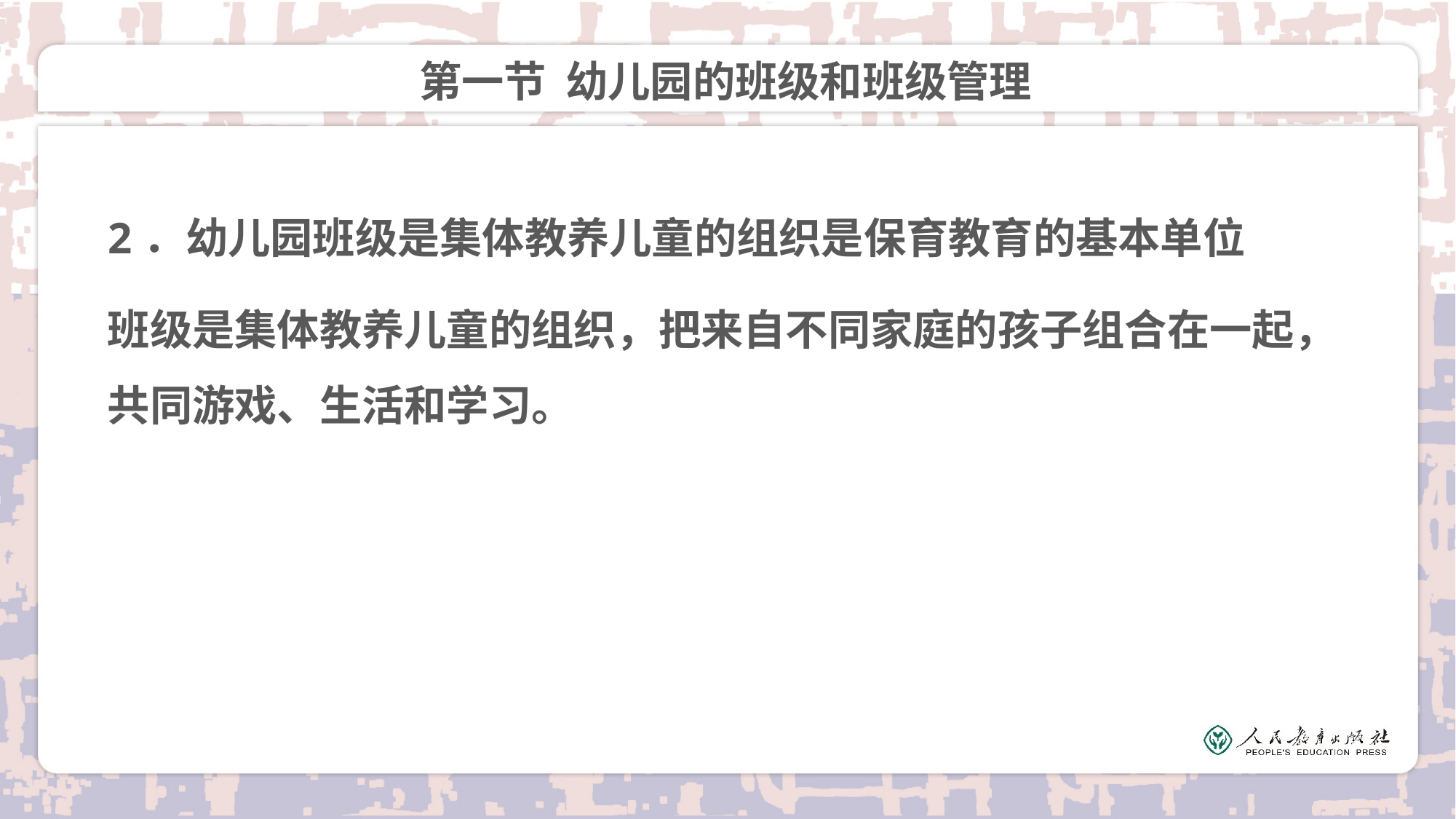

# 第一节  幼儿园的班级和班级管理
2．幼儿园班级是集体教养儿童的组织是保育教育的基本单位
班级是集体教养儿童的组织，把来自不同家庭的孩子组合在一起，共同游戏、生活和学习。